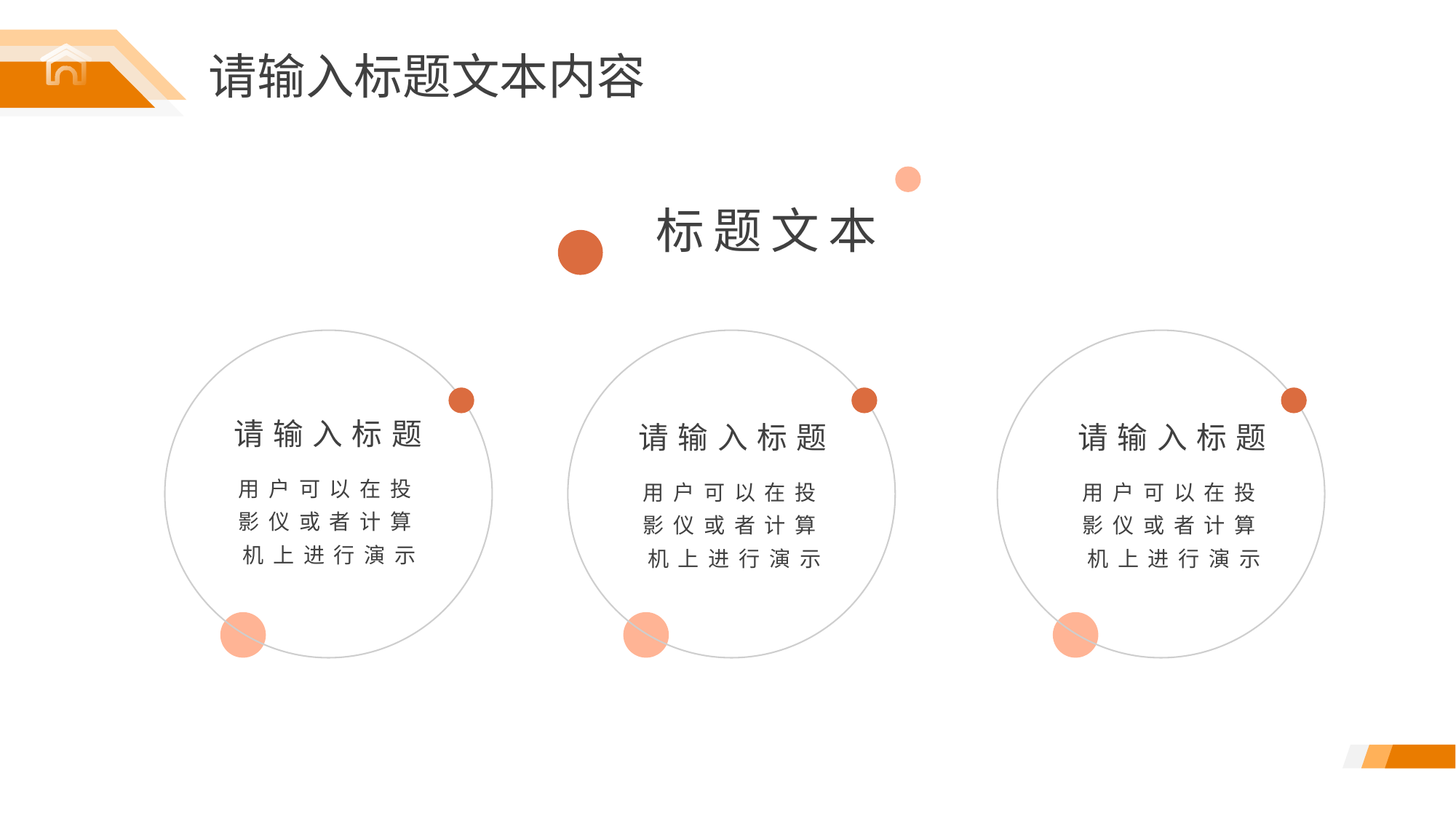

标题文本

请输入标题
用户可以在投影仪或者计算机上进行演示

请输入标题
用户可以在投影仪或者计算机上进行演示

请输入标题
用户可以在投影仪或者计算机上进行演示